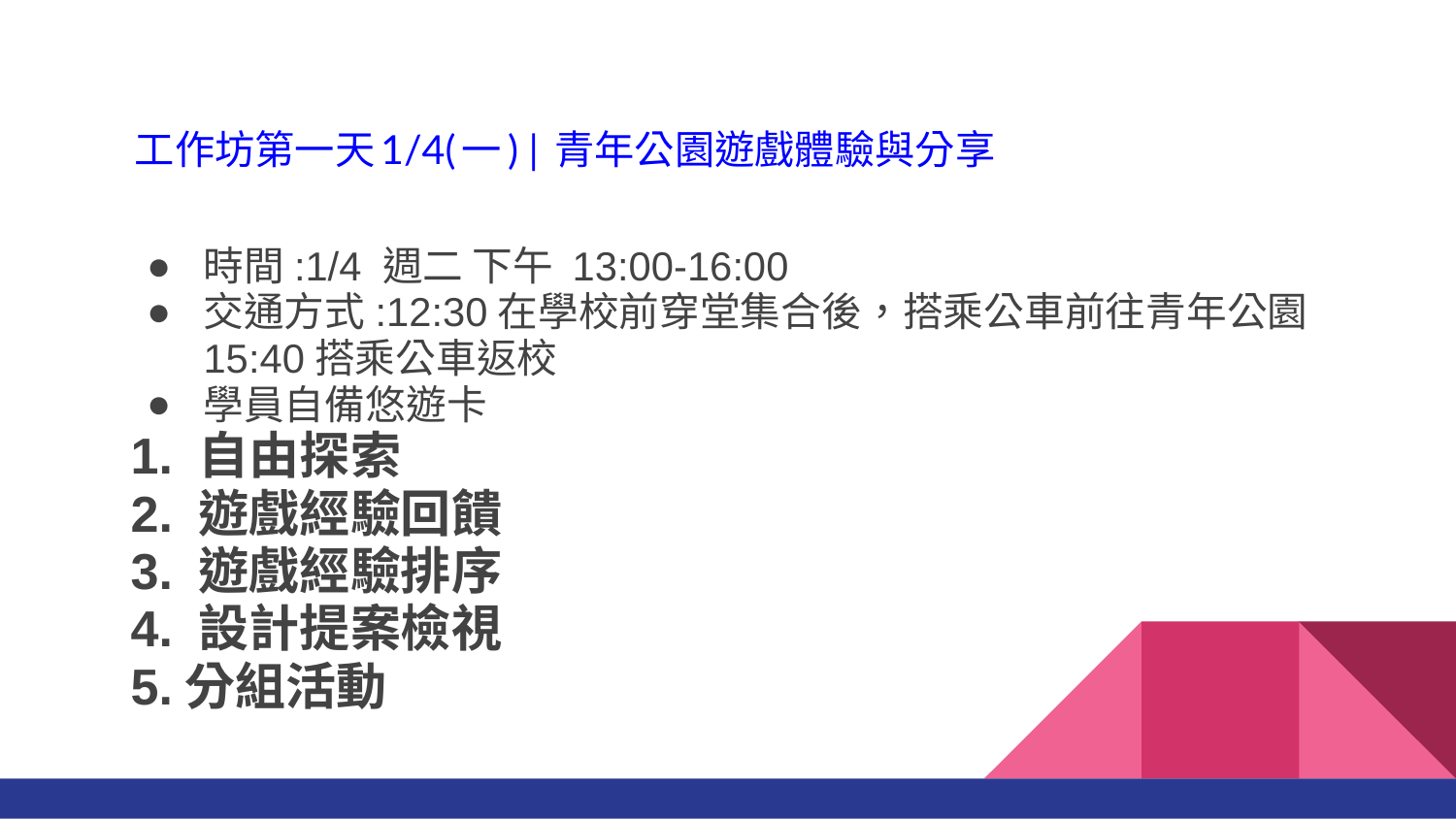

# 工作坊第一天1/4(一) | 青年公園遊戲體驗與分享
時間:1/4 週二 下午 13:00-16:00
交通方式:12:30在學校前穿堂集合後，搭乘公車前往青年公園15:40搭乘公車返校
學員自備悠遊卡
1. 自由探索
2. 遊戲經驗回饋
3. 遊戲經驗排序
4. 設計提案檢視
5.分組活動